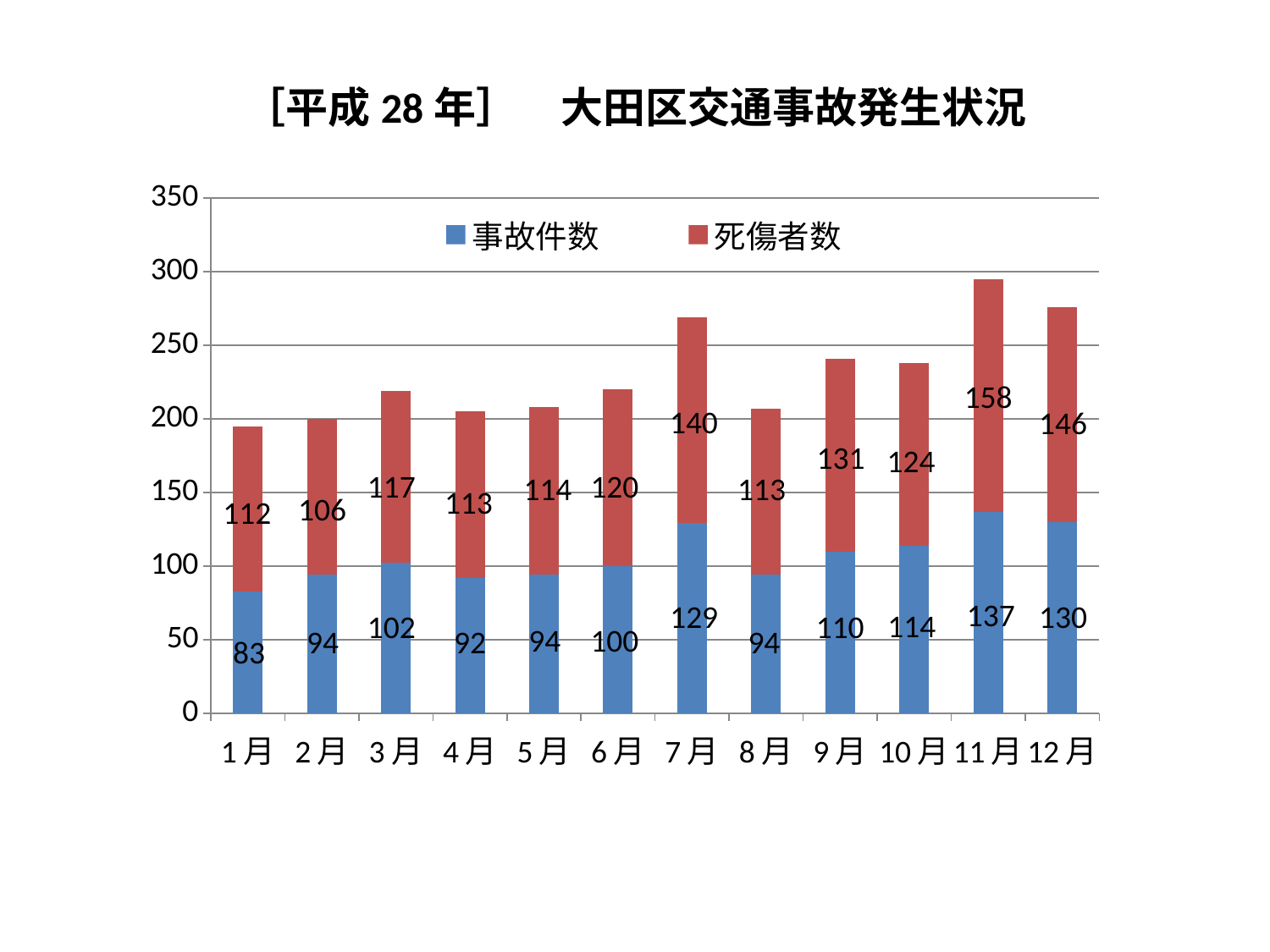

［平成28年］　大田区交通事故発生状況

### Chart

| Category | 事故件数 | 死傷者数 |
|---|---|---|
| 1月 | 83.0 | 112.0 |
| 2月 | 94.0 | 106.0 |
| 3月 | 102.0 | 117.0 |
| 4月 | 92.0 | 113.0 |
| 5月 | 94.0 | 114.0 |
| 6月 | 100.0 | 120.0 |
| 7月 | 129.0 | 140.0 |
| 8月 | 94.0 | 113.0 |
| 9月 | 110.0 | 131.0 |
| 10月 | 114.0 | 124.0 |
| 11月 | 137.0 | 158.0 |
| 12月 | 130.0 | 146.0 |
158
140
146
131
124
117
120
114
113
113
106
112
137
129
130
114
102
110
94
100
94
92
94
83